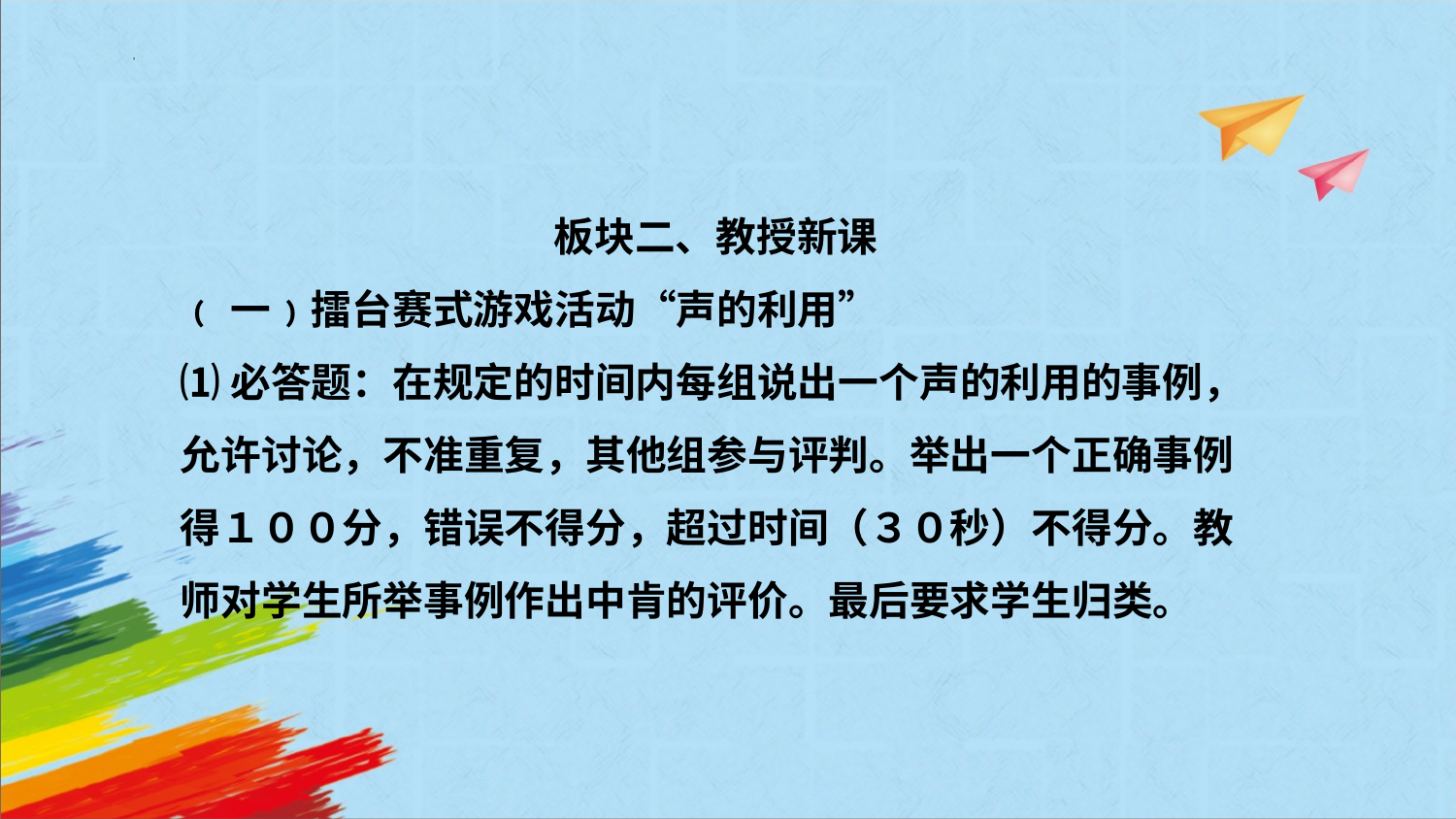

板块二、教授新课
﹙一﹚擂台赛式游戏活动“声的利用”
⑴必答题：在规定的时间内每组说出一个声的利用的事例，允许讨论，不准重复，其他组参与评判。举出一个正确事例得１００分，错误不得分，超过时间（３０秒）不得分。教师对学生所举事例作出中肯的评价。最后要求学生归类。